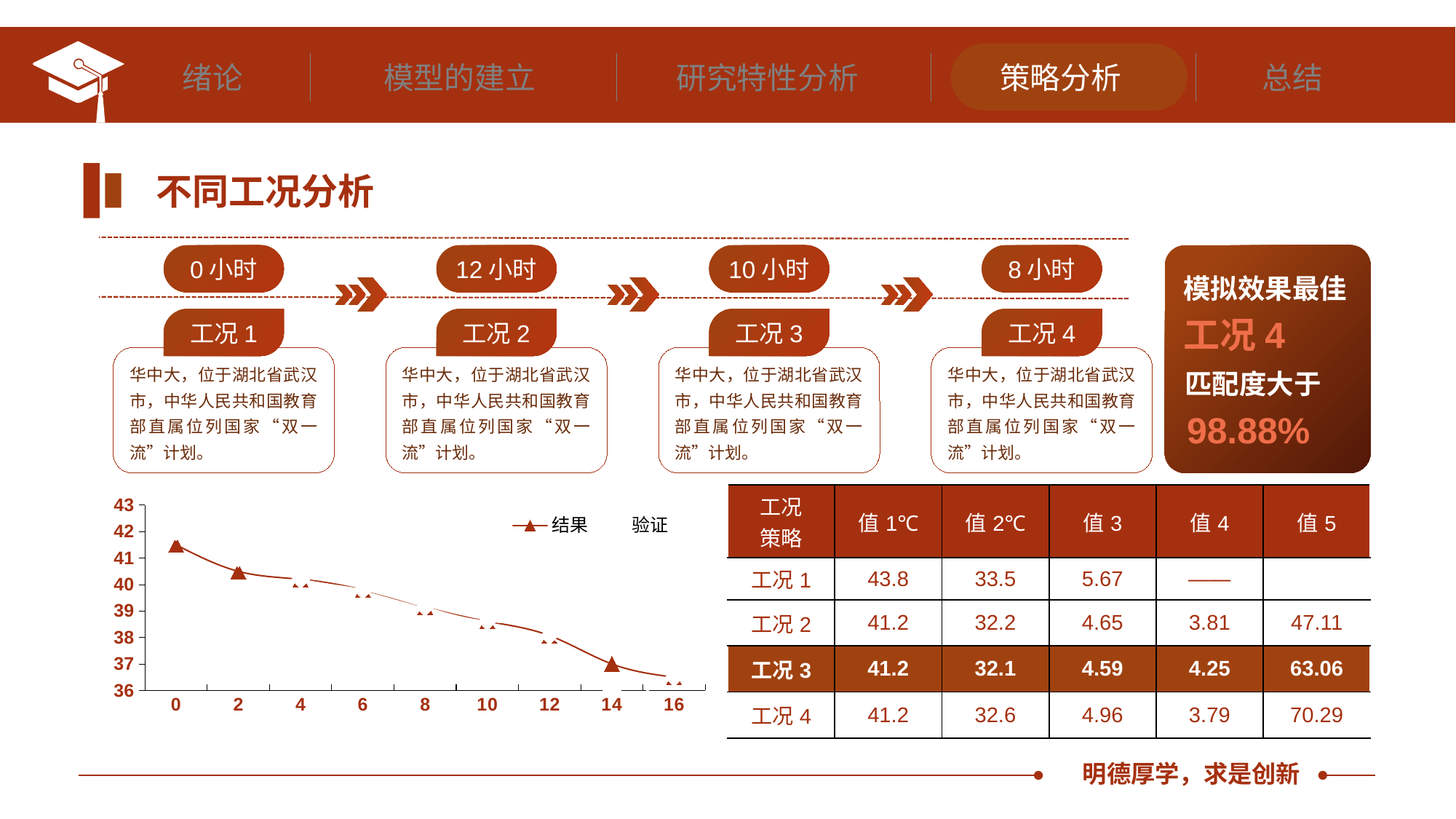

绪论
模型的建立
研究特性分析
策略分析
总结

不同工况分析

0小时
12小时
10小时
8小时

模拟效果最佳

工况4
工况1
工况2
工况3
工况4
华中大，位于湖北省武汉市，中华人民共和国教育部直属位列国家“双一流”计划。
华中大，位于湖北省武汉市，中华人民共和国教育部直属位列国家“双一流”计划。
华中大，位于湖北省武汉市，中华人民共和国教育部直属位列国家“双一流”计划。
华中大，位于湖北省武汉市，中华人民共和国教育部直属位列国家“双一流”计划。
匹配度大于
98.88%

### Chart

| Category | 结果 | 验证 |
|---|---|---|
| 0 | 41.5 | 42.0 |
| 2 | 40.5 | 41.0 |
| 4 | 40.2 | 40.2 |
| 6 | 39.8 | 39.8 |
| 8 | 39.15 | 39.15 |
| 10 | 38.61 | 38.61 |
| 12 | 38.07 | 38.07 |
| 14 | 37.0 | 36.0 |
| 16 | 36.5 | 36.5 |
| 工况 策略 | 值1℃ | 值2℃ | 值3 | 值4 | 值5 |
| --- | --- | --- | --- | --- | --- |
| 工况1 | 43.8 | 33.5 | 5.67 | —— |  |
| 工况2 | 41.2 | 32.2 | 4.65 | 3.81 | 47.11 |
| 工况3 | 41.2 | 32.1 | 4.59 | 4.25 | 63.06 |
| 工况4 | 41.2 | 32.6 | 4.96 | 3.79 | 70.29 |